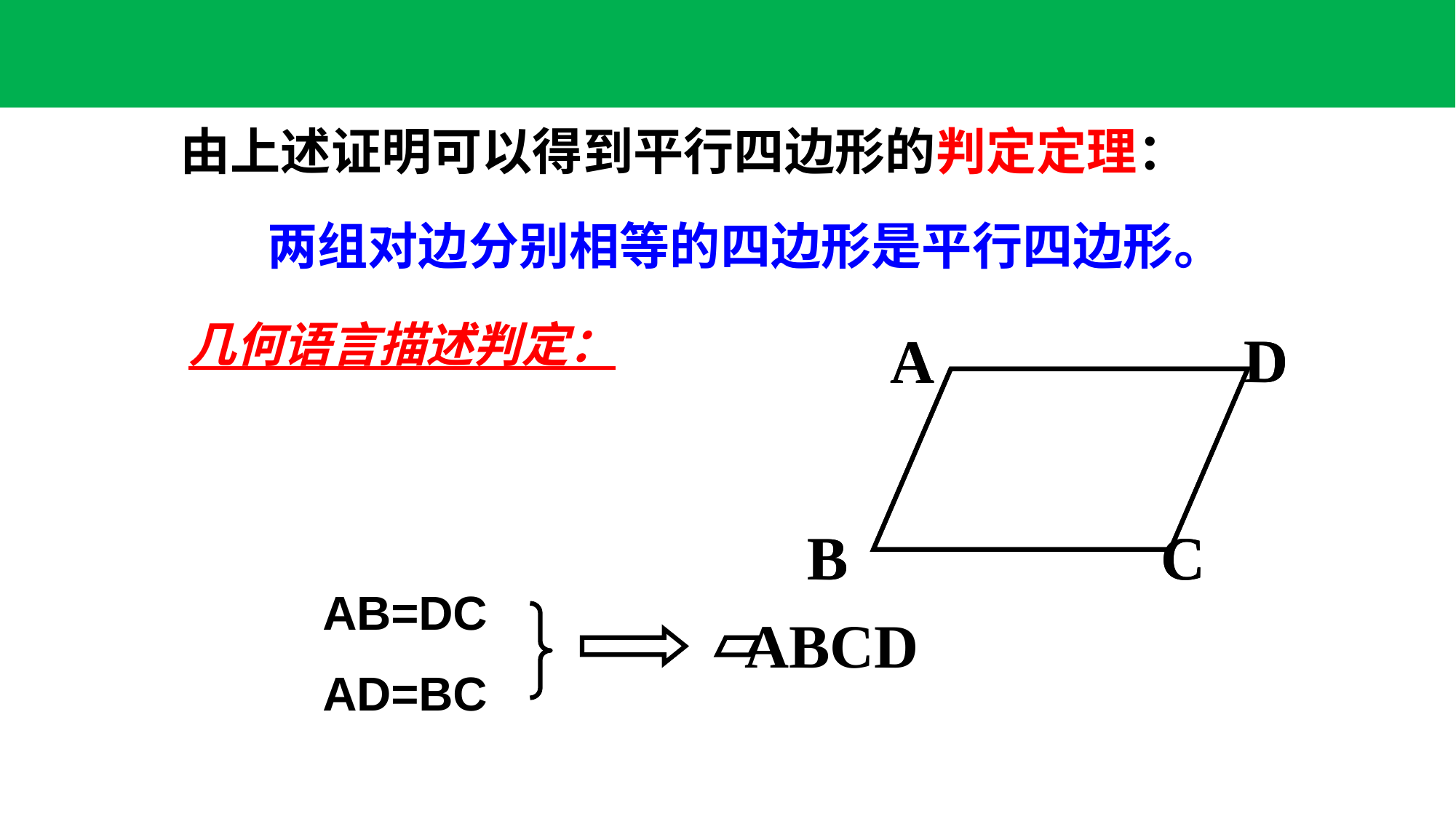

由上述证明可以得到平行四边形的判定定理：
两组对边分别相等的四边形是平行四边形。
几何语言描述判定：
D
A

B
C
D
A

B
C
AB=DC
AD=BC

ABCD